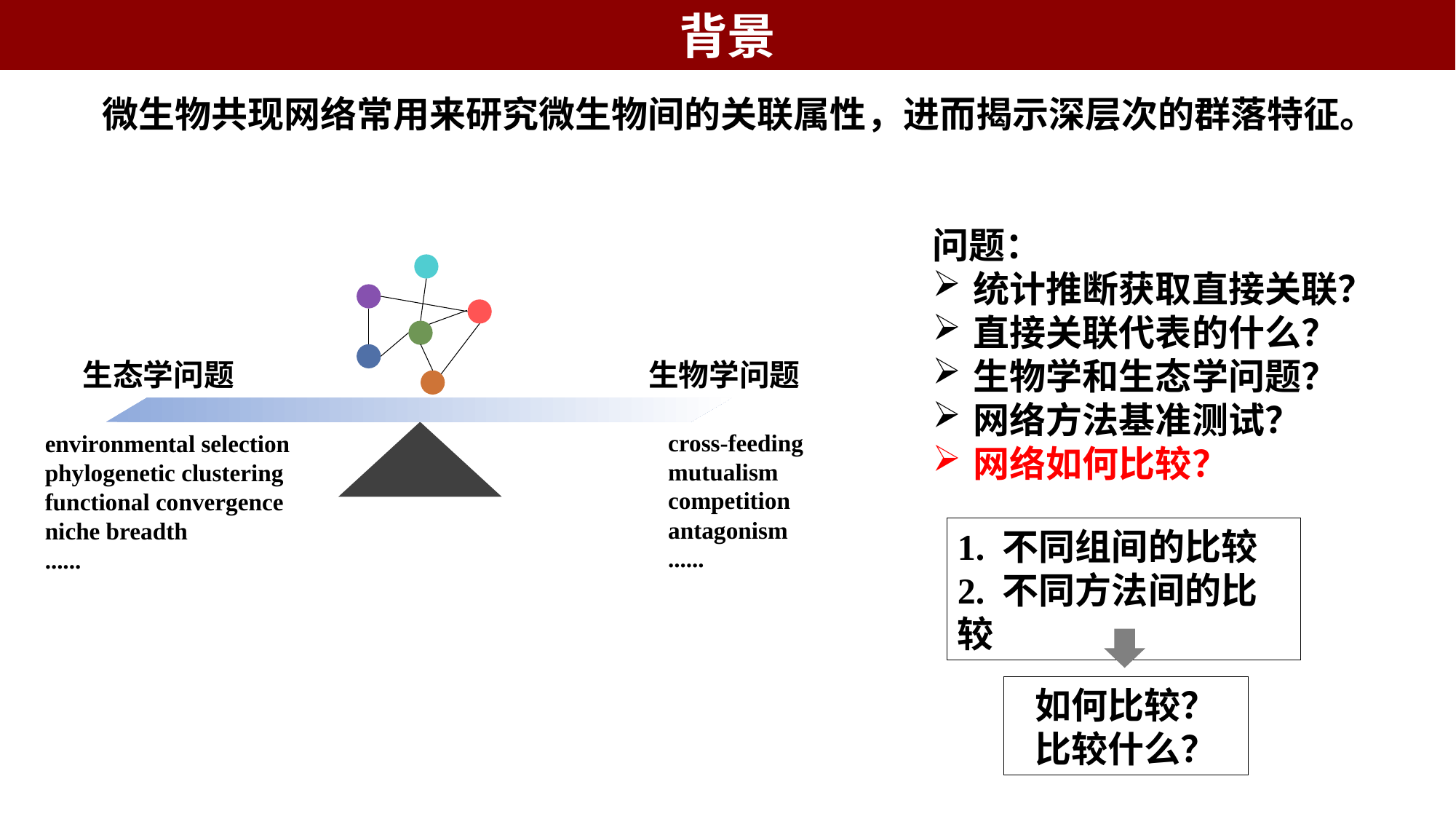

背景
微生物共现网络常用来研究微生物间的关联属性，进而揭示深层次的群落特征。
问题：
统计推断获取直接关联？
直接关联代表的什么？
生物学和生态学问题？
网络方法基准测试？
网络如何比较？

生态学问题
生物学问题

cross-feeding
mutualism
competition
antagonism
......
environmental selection
phylogenetic clustering
functional convergence
niche breadth
......
1. 不同组间的比较
2. 不同方法间的比较

如何比较？
比较什么？